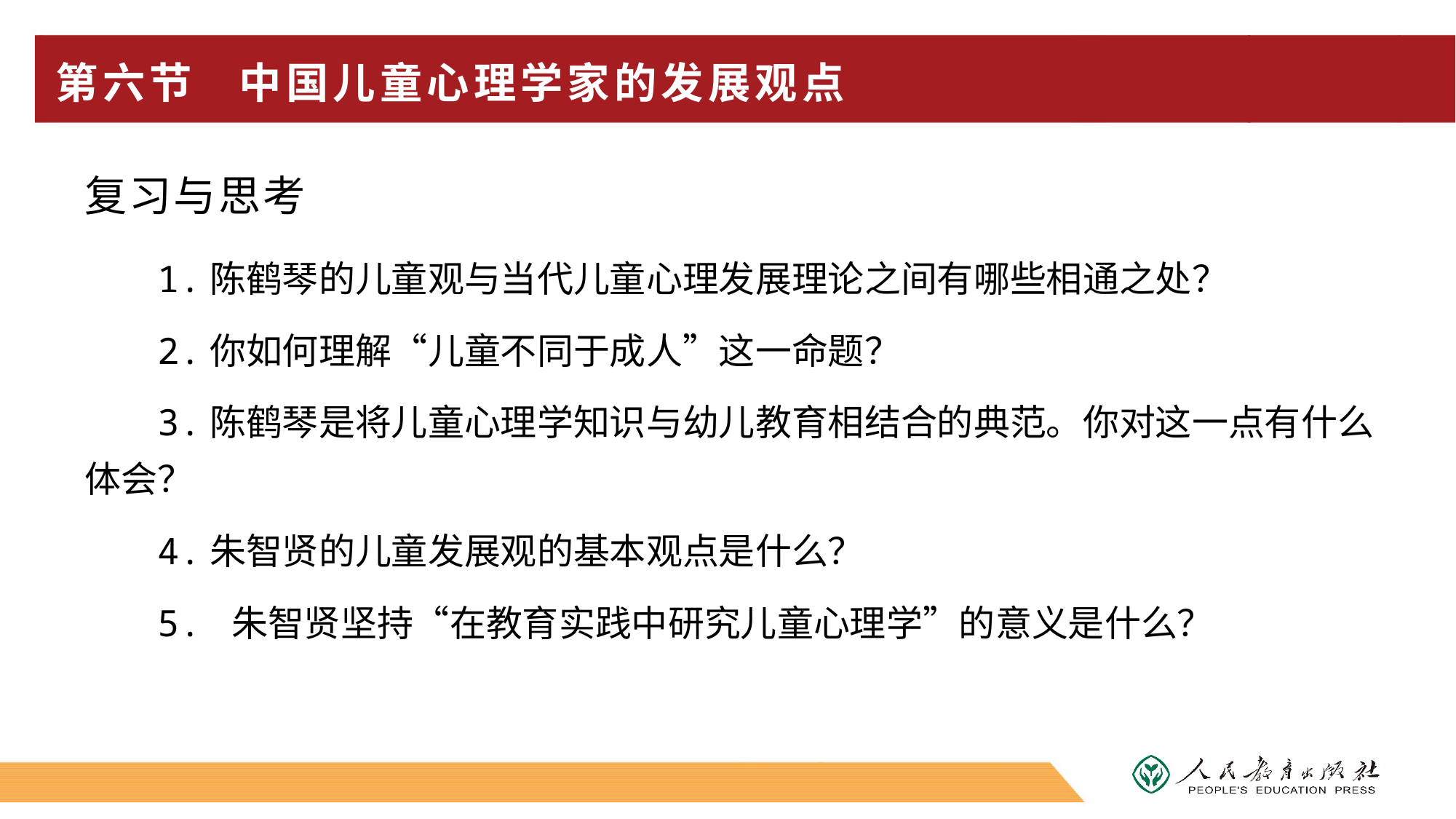

# 第六节   中国儿童心理学家的发展观点
复习与思考
1.陈鹤琴的儿童观与当代儿童心理发展理论之间有哪些相通之处？
2.你如何理解“儿童不同于成人”这一命题？
3.陈鹤琴是将儿童心理学知识与幼儿教育相结合的典范。你对这一点有什么体会？
4.朱智贤的儿童发展观的基本观点是什么？
5. 朱智贤坚持“在教育实践中研究儿童心理学”的意义是什么？